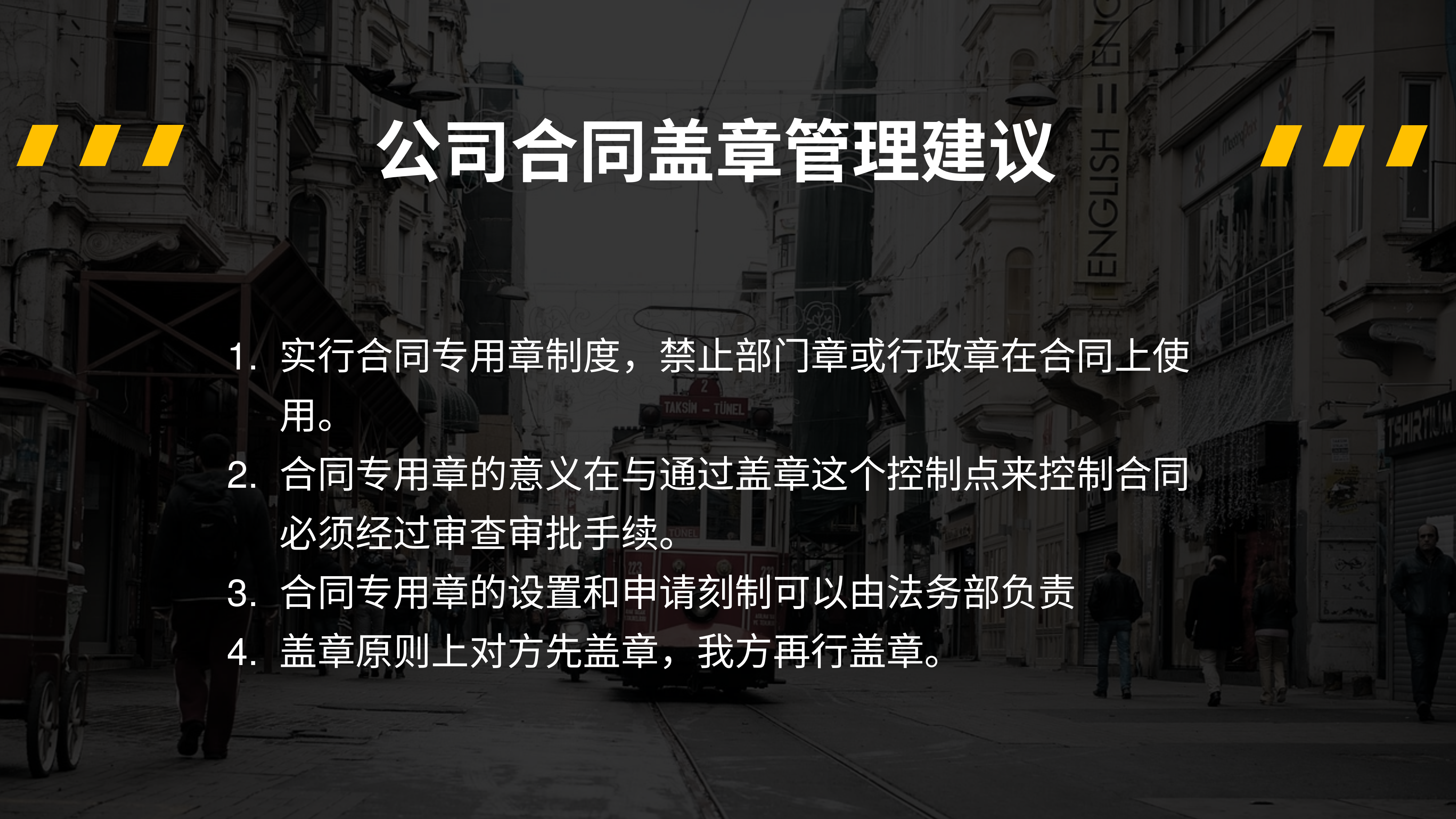

# 公司合同盖章管理建议

实行合同专用章制度，禁止部门章或行政章在合同上使用。
合同专用章的意义在与通过盖章这个控制点来控制合同必须经过审查审批手续。
合同专用章的设置和申请刻制可以由法务部负责
盖章原则上对方先盖章，我方再行盖章。